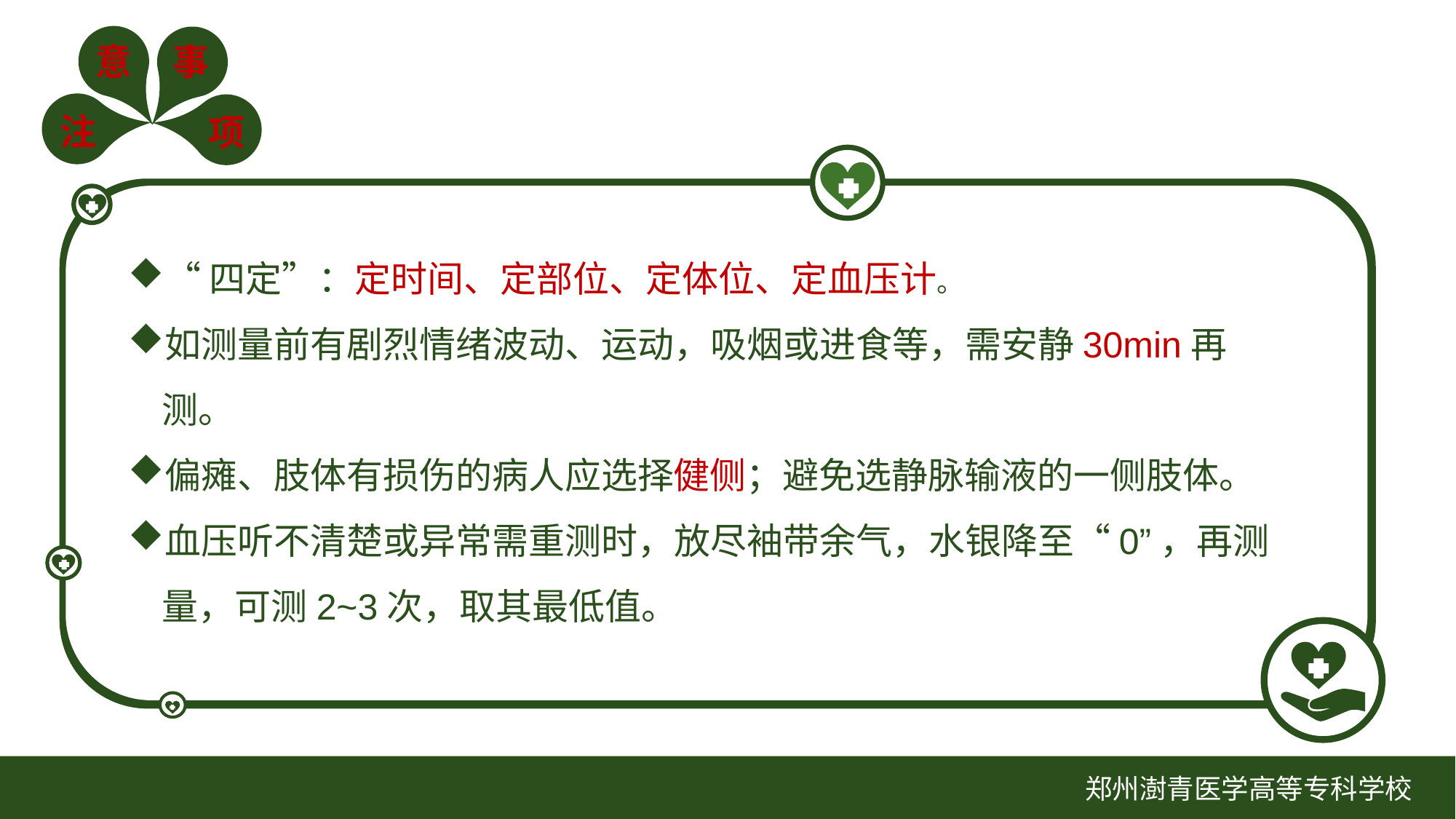

“四定”：定时间、定部位、定体位、定血压计。
如测量前有剧烈情绪波动、运动，吸烟或进食等，需安静30min再测。
偏瘫、肢体有损伤的病人应选择健侧；避免选静脉输液的一侧肢体。
血压听不清楚或异常需重测时，放尽袖带余气，水银降至“0”，再测量，可测2~3次，取其最低值。